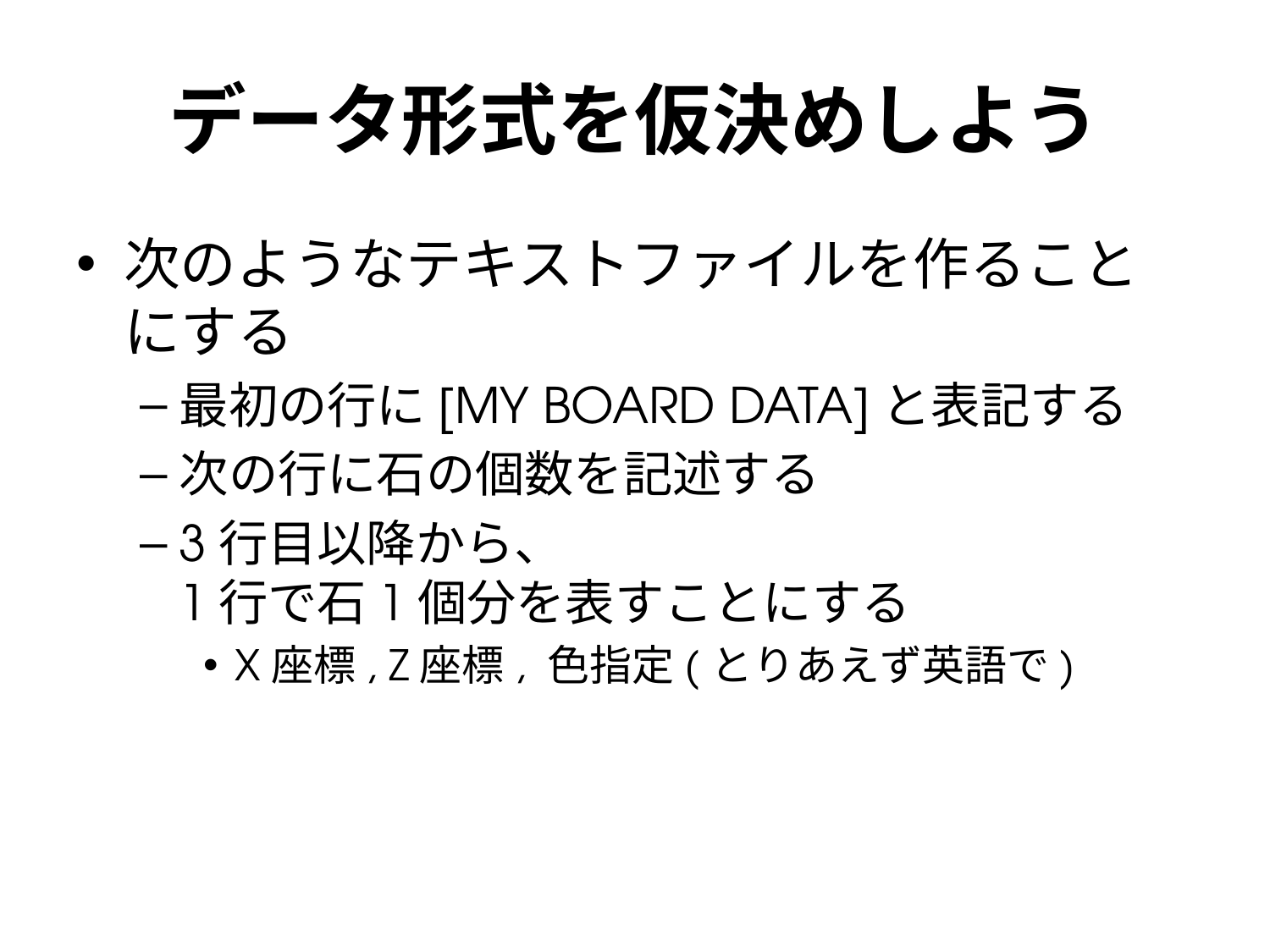

# データ形式を仮決めしよう
次のようなテキストファイルを作ることにする
最初の行に[MY BOARD DATA]と表記する
次の行に石の個数を記述する
3行目以降から、
1行で石1個分を表すことにする
X座標, Z座標, 色指定(とりあえず英語で)